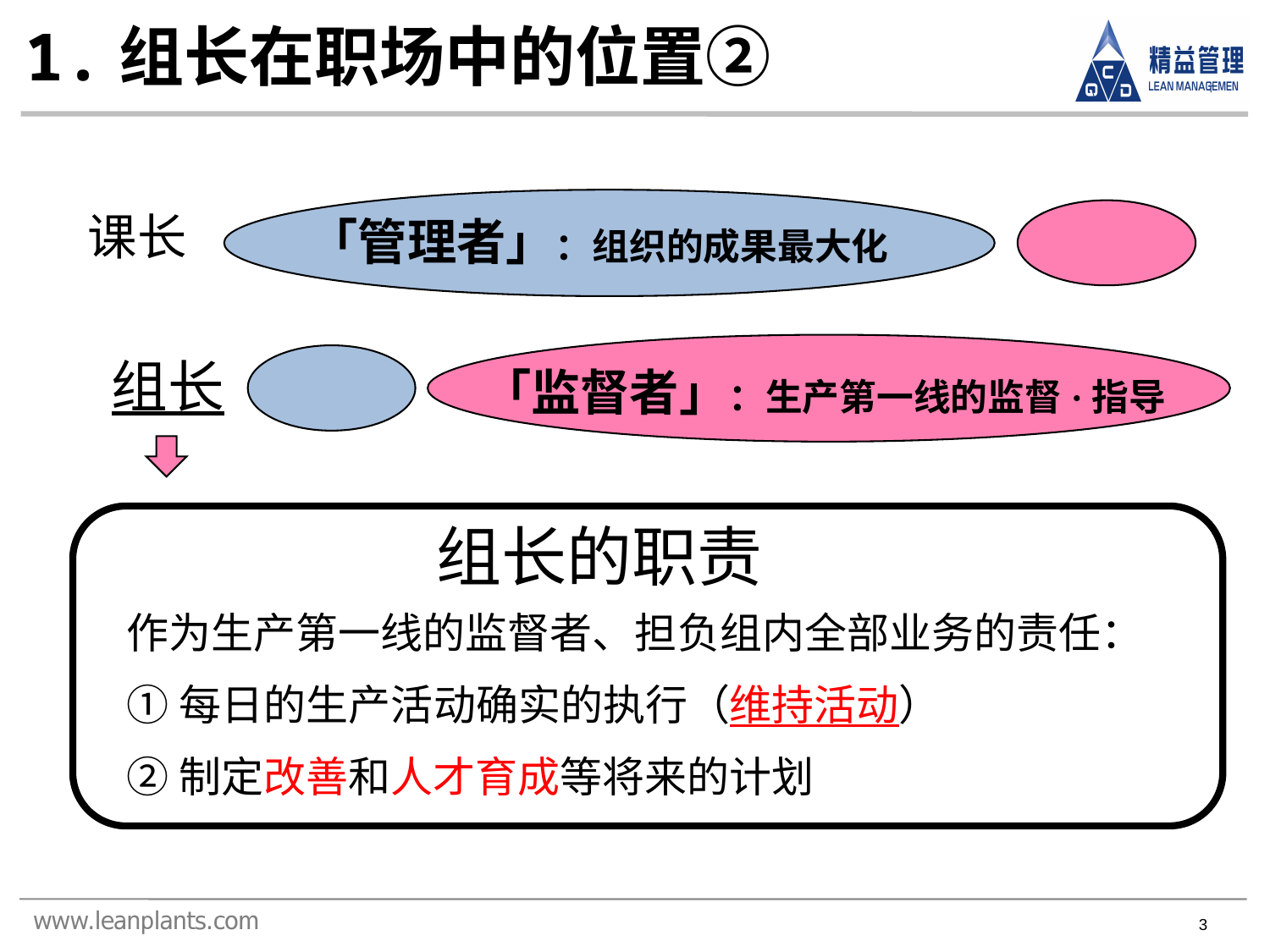

1.组长在职场中的位置②

课长

「管理者」：组织的成果最大化

组长

「监督者」：生产第一线的监督·指导

组长的职责
作为生产第一线的监督者、担负组内全部业务的责任：
①每日的生产活动确实的执行（维持活动）
②制定改善和人才育成等将来的计划